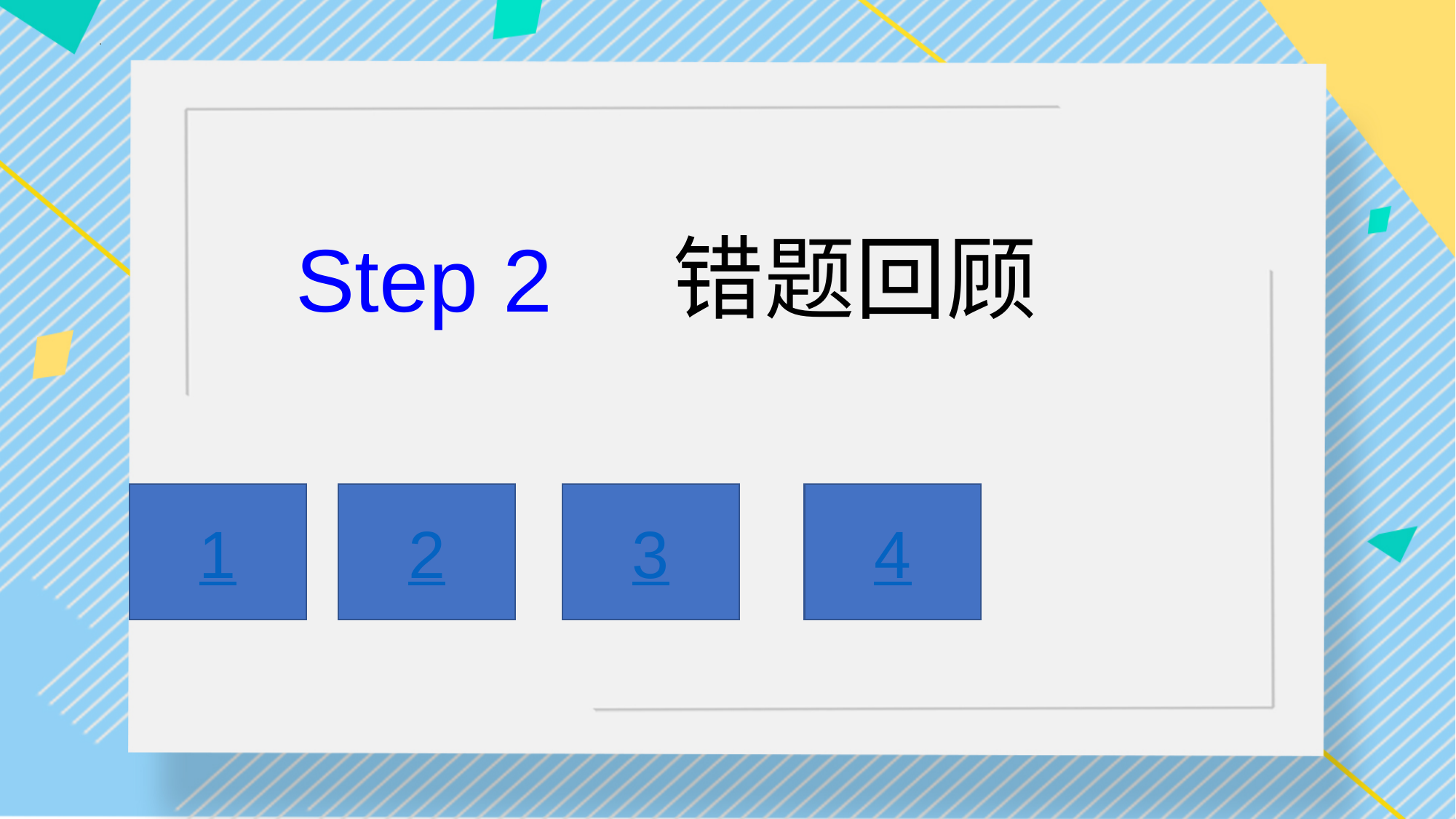

# Step 2    错题回顾
1
2
3
4